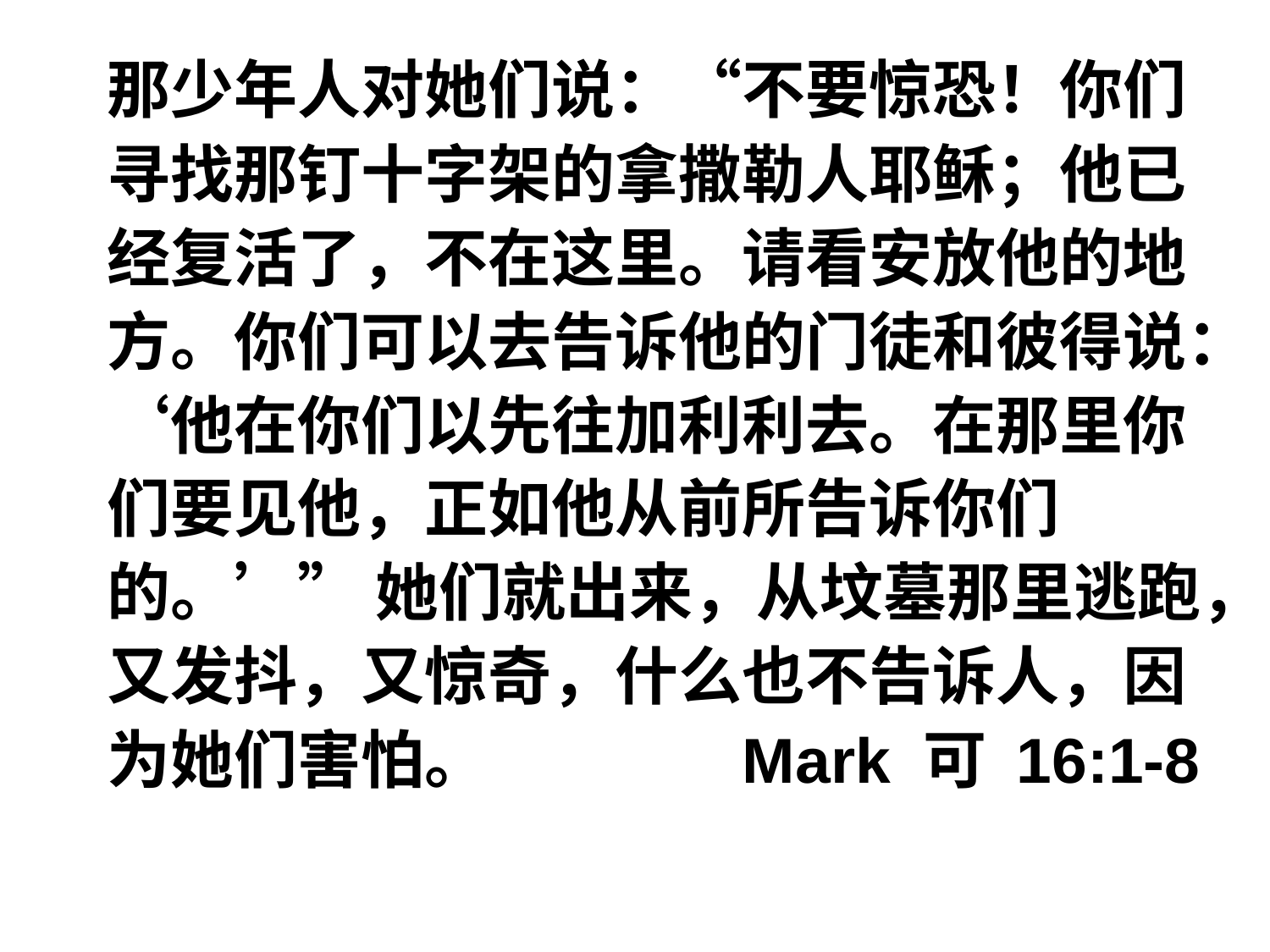

那少年人对她们说：“不要惊恐！你们寻找那钉十字架的拿撒勒人耶稣；他已经复活了，不在这里。请看安放他的地方。你们可以去告诉他的门徒和彼得说：‘他在你们以先往加利利去。在那里你们要见他，正如他从前所告诉你们的。’” 她们就出来，从坟墓那里逃跑，又发抖，又惊奇，什么也不告诉人，因为她们害怕。		Mark 可 16:1-8